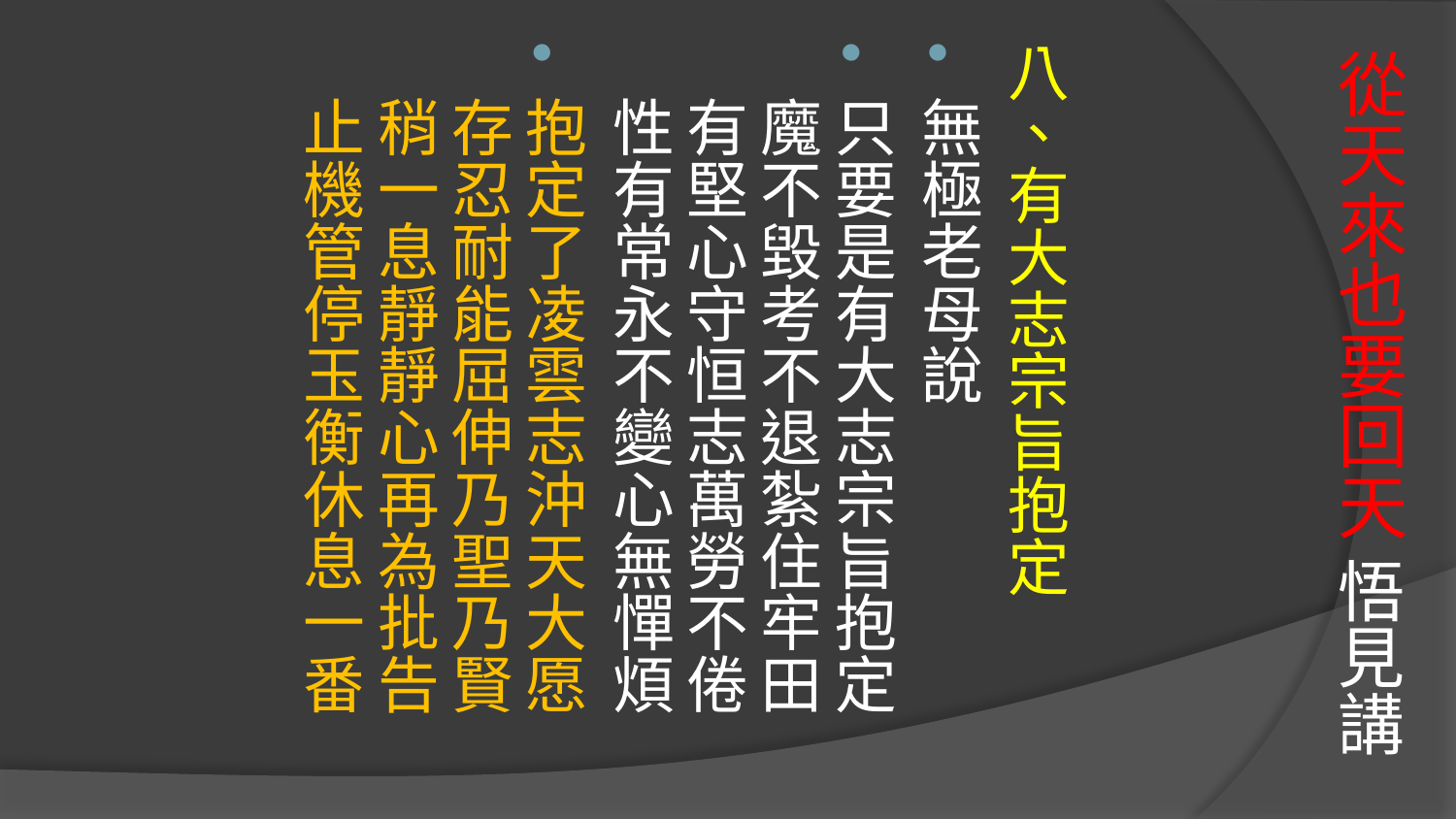

# 從天來也要回天 悟見講
八、有大志宗旨抱定
無極老母說
只要是有大志宗旨抱定　
魔不毀考不退紮住牢田
有堅心守恒志萬勞不倦　
性有常永不變心無憚煩
抱定了凌雲志沖天大愿　
存忍耐能屈伸乃聖乃賢
稍一息靜靜心再為批告　
止機管停玉衡休息一番